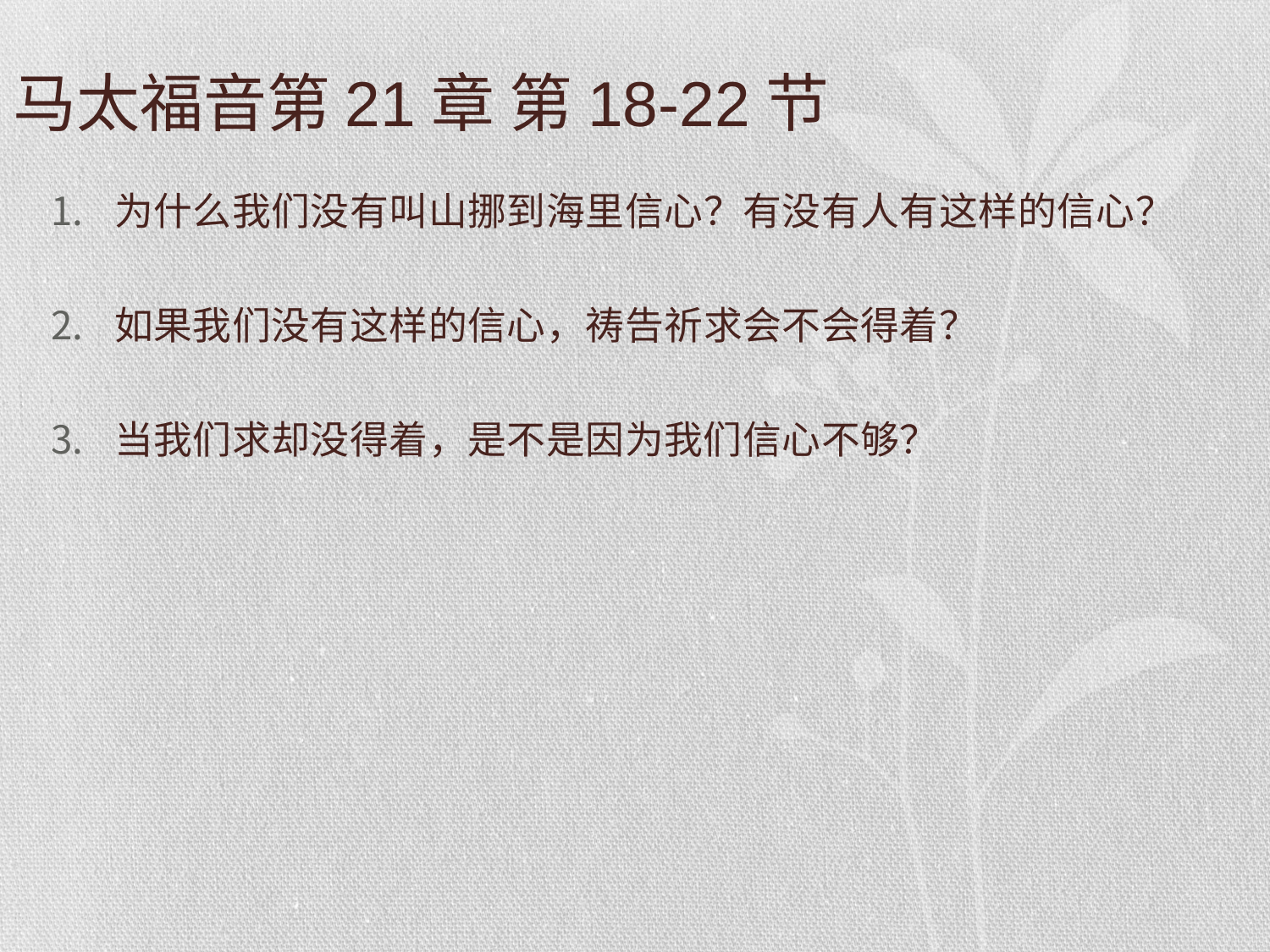

# 马太福音第21章 第18-22节
为什么我们没有叫山挪到海里信心？有没有人有这样的信心？

如果我们没有这样的信心，祷告祈求会不会得着？

当我们求却没得着，是不是因为我们信心不够？